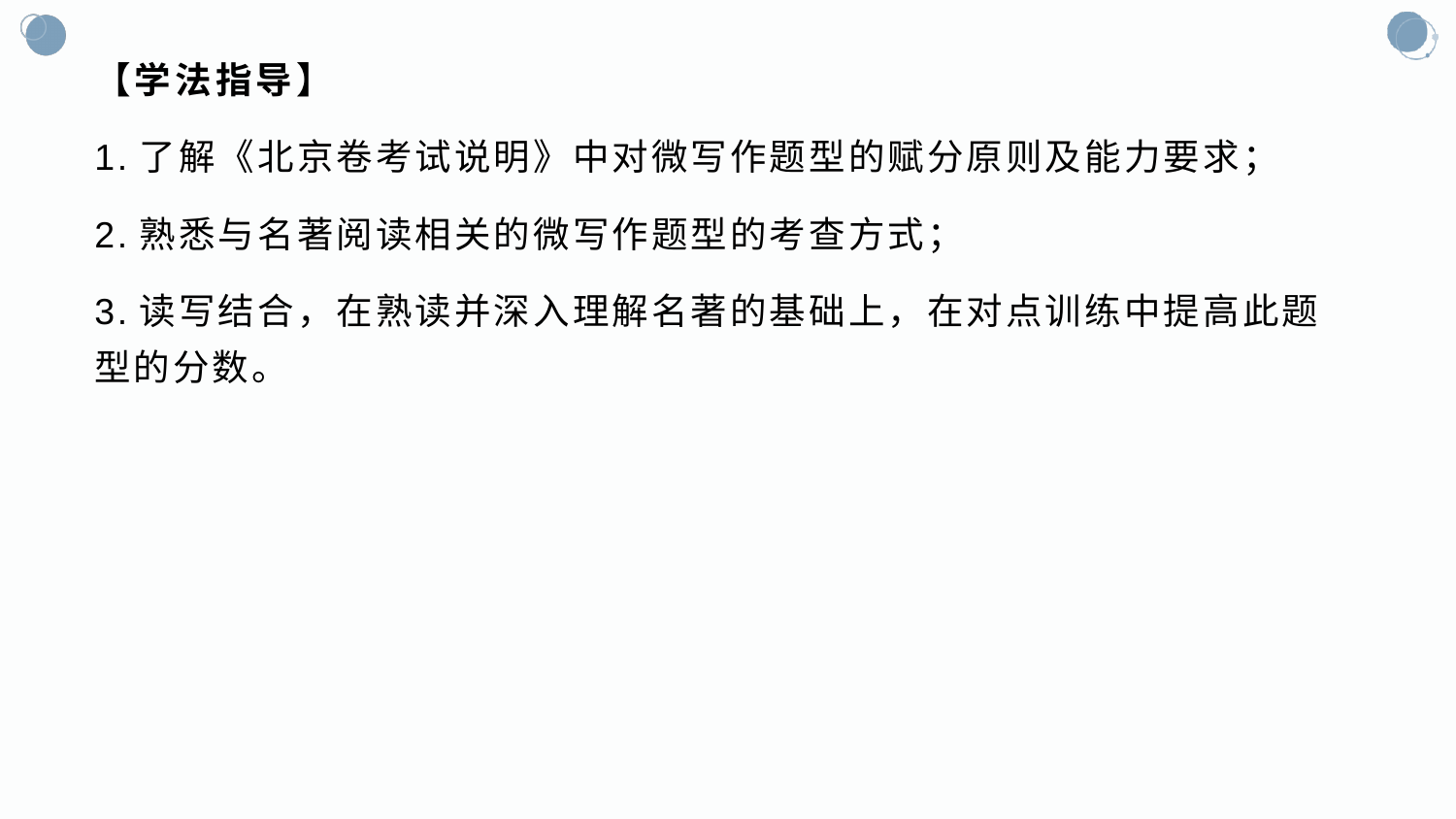

# 【学法指导】
1.了解《北京卷考试说明》中对微写作题型的赋分原则及能力要求；
2.熟悉与名著阅读相关的微写作题型的考查方式；
3.读写结合，在熟读并深入理解名著的基础上，在对点训练中提高此题型的分数。